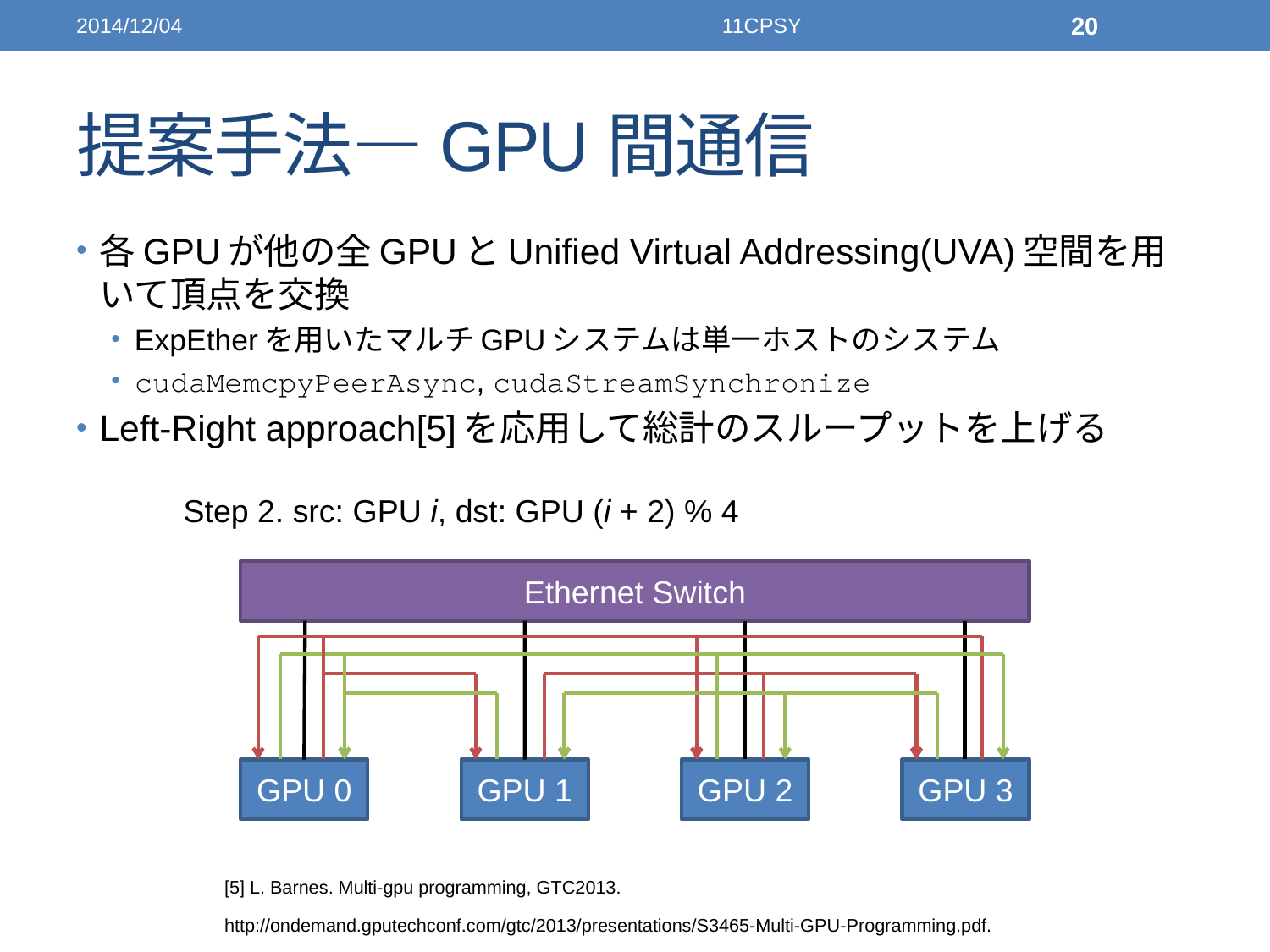

2014/12/04
11CPSY
20
# 提案手法―GPU間通信
各GPUが他の全GPUとUnified Virtual Addressing(UVA)空間を用いて頂点を交換
ExpEtherを用いたマルチGPUシステムは単一ホストのシステム
cudaMemcpyPeerAsync, cudaStreamSynchronize
Left-Right approach[5]を応用して総計のスループットを上げる
Step 1. src: GPU i, dst: GPU (i + 1) % 4
Step 2. src: GPU i, dst: GPU (i + 2) % 4
Ethernet Switch
GPU 0
GPU 1
GPU 2
GPU 3
[5] L. Barnes. Multi-gpu programming, GTC2013.
http://ondemand.gputechconf.com/gtc/2013/presentations/S3465-Multi-GPU-Programming.pdf.